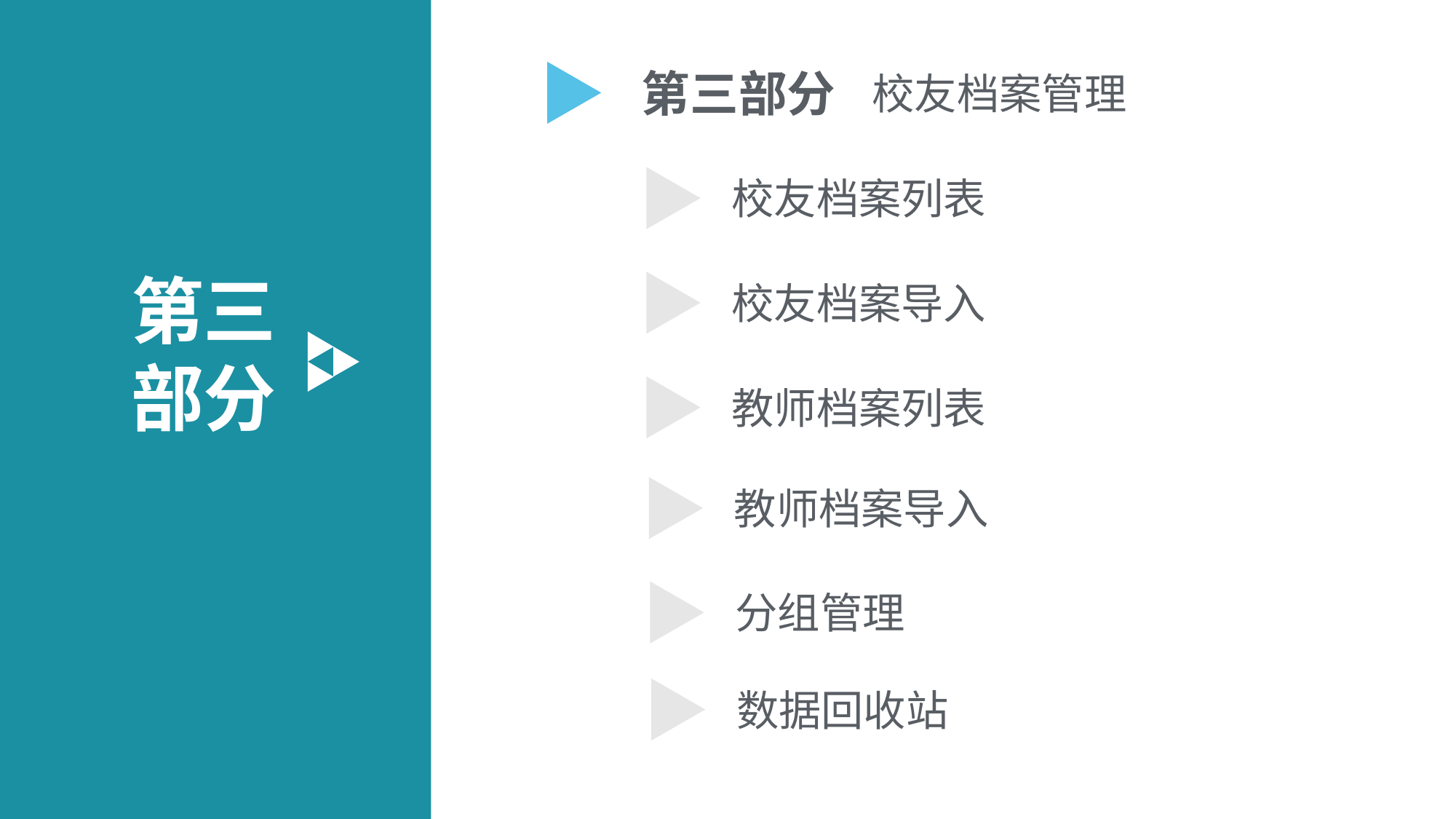

第三部分
校友档案管理

校友档案列表

第三部分
校友档案导入

教师档案列表

教师档案导入

分组管理

数据回收站